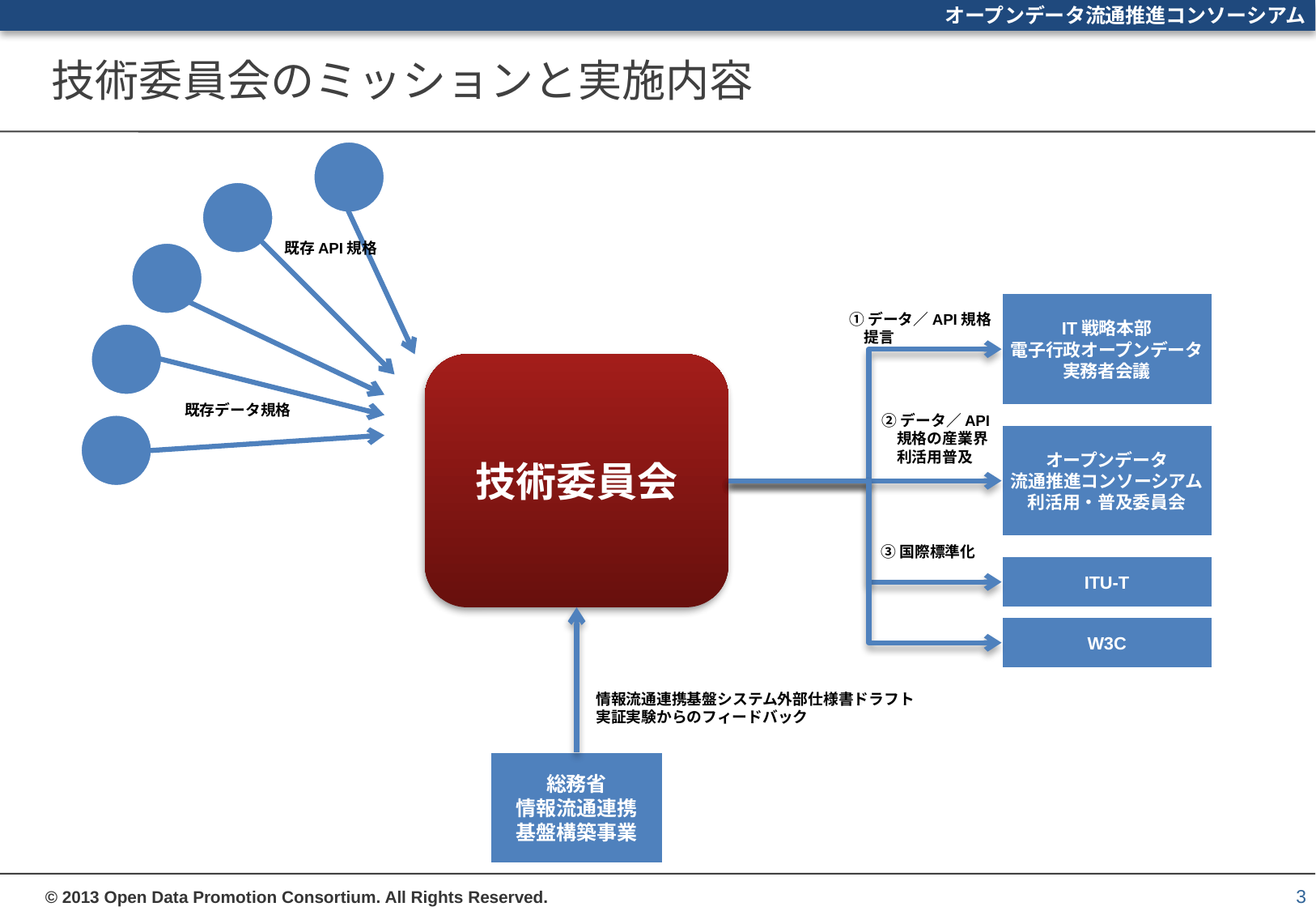

# 技術委員会のミッションと実施内容

既存API規格

IT戦略本部
電子行政オープンデータ
実務者会議
①データ／API規格
　提言

技術委員会
既存データ規格
②データ／API
　規格の産業界
　利活用普及

オープンデータ
流通推進コンソーシアム
利活用・普及委員会
③国際標準化
ITU-T
W3C
情報流通連携基盤システム外部仕様書ドラフト
実証実験からのフィードバック
総務省
情報流通連携
基盤構築事業
3